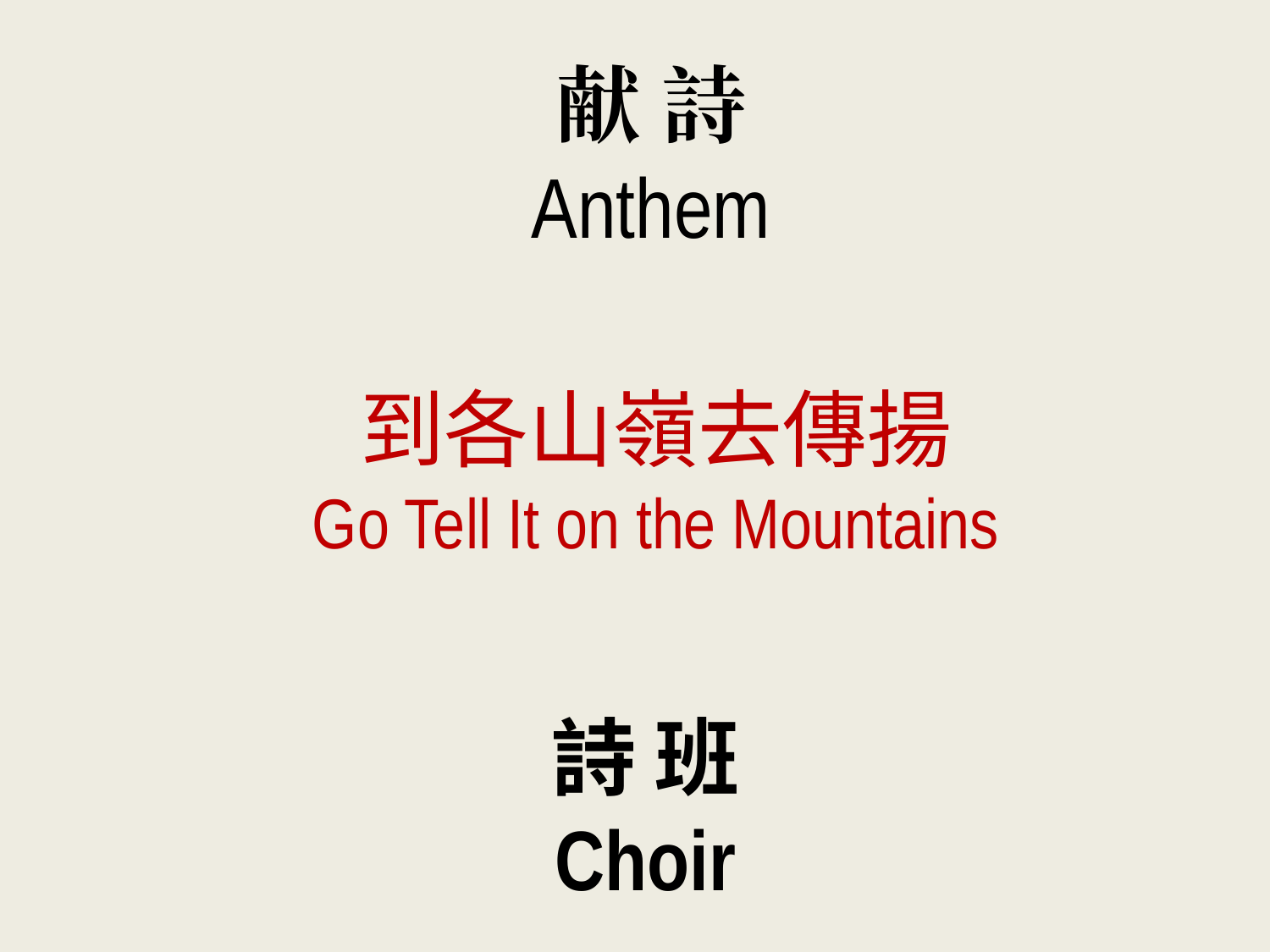

献 詩
Anthem
到各山嶺去傳揚
Go Tell It on the Mountains
詩 班
Choir